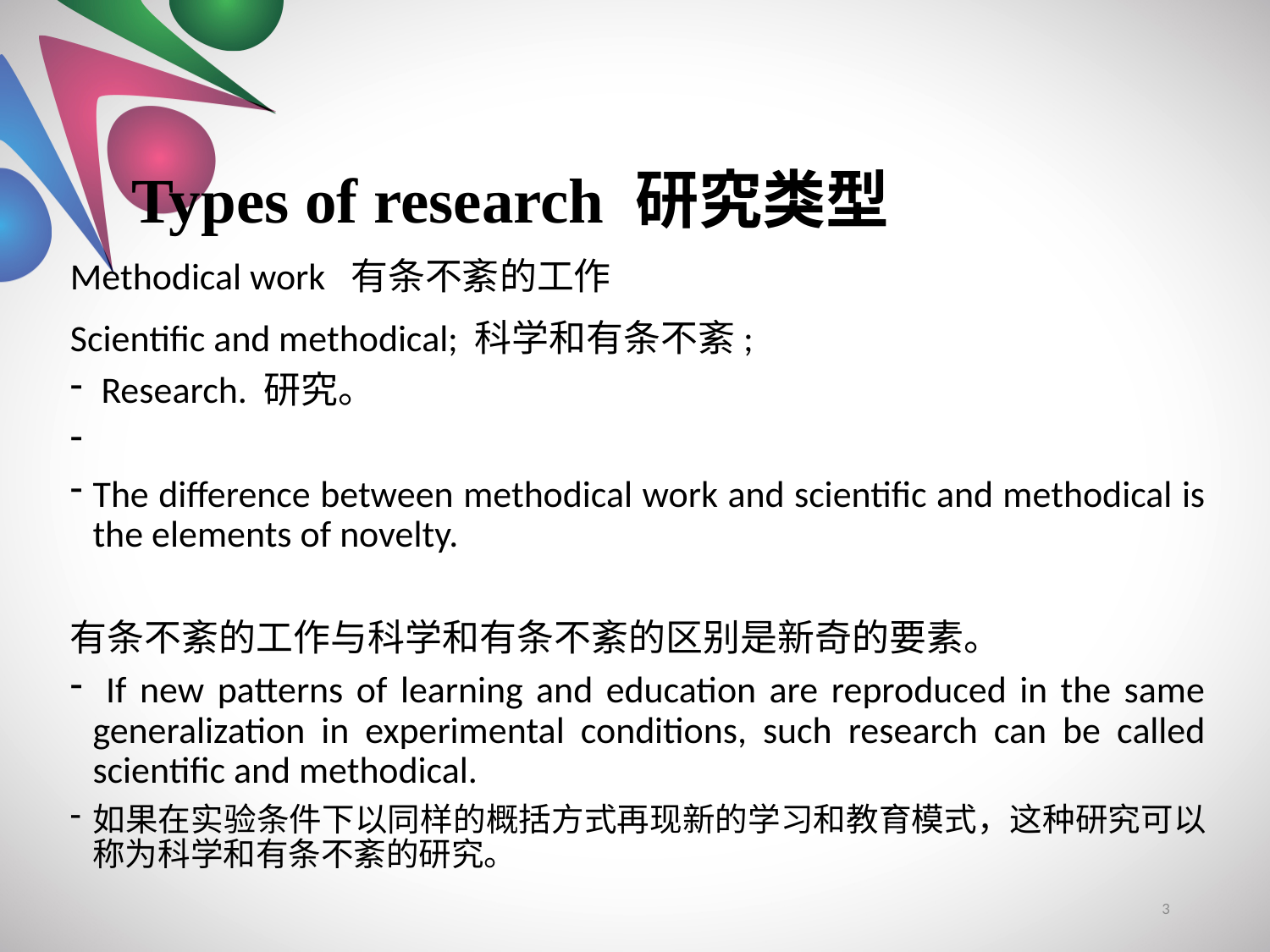

# Types of research 研究类型

Methodical work  有条不紊的工作
Scientific and methodical; 科学和有条不紊;
 Research. 研究。

The difference between methodical work and scientific and methodical is the elements of novelty.

有条不紊的工作与科学和有条不紊的区别是新奇的要素。
 If new patterns of learning and education are reproduced in the same generalization in experimental conditions, such research can be called scientific and methodical.
如果在实验条件下以同样的概括方式再现新的学习和教育模式，这种研究可以称为科学和有条不紊的研究。

3